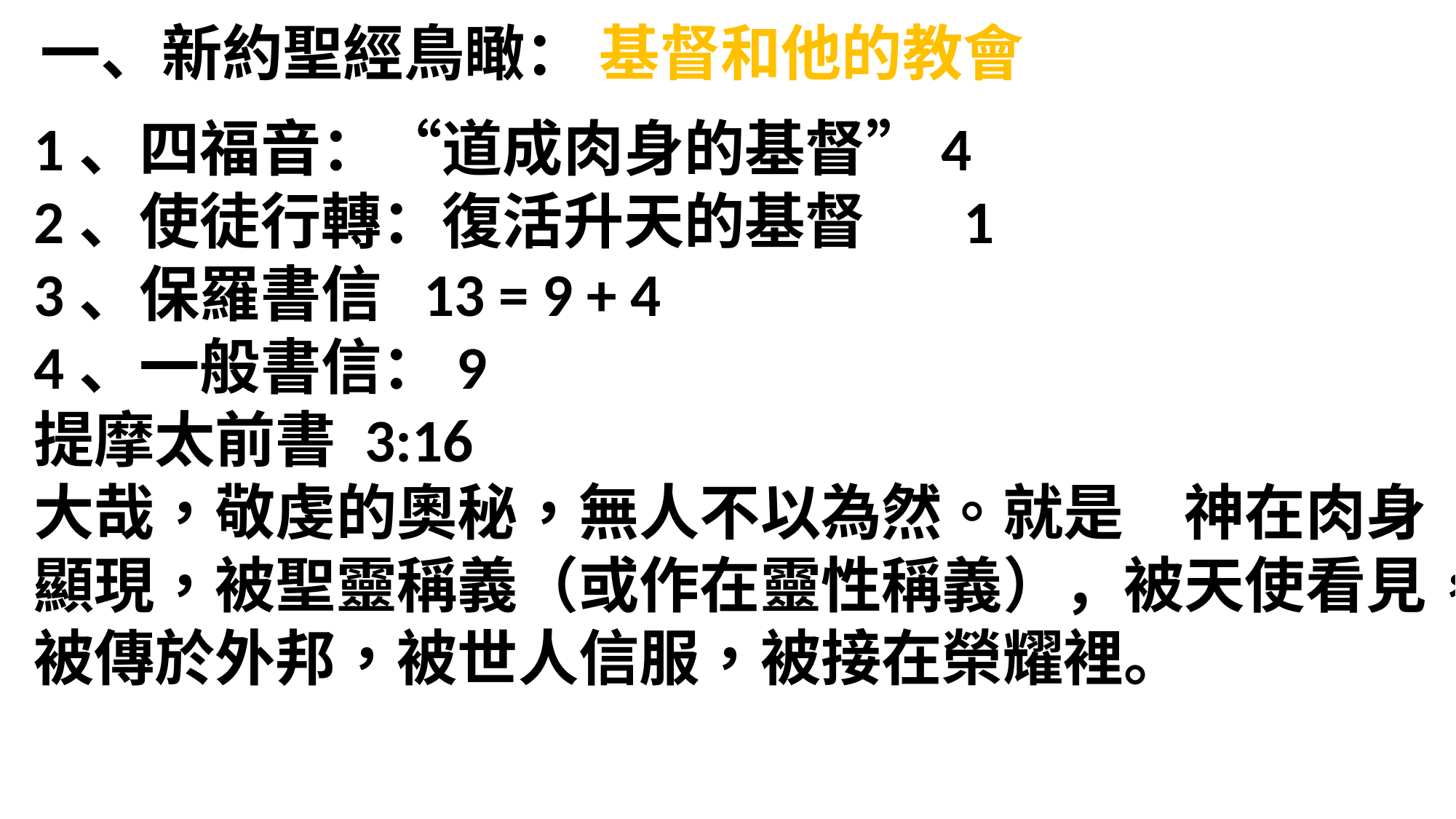

一、新約聖經鳥瞰： 基督和他的教會
1、四福音：“道成肉身的基督”4
2、使徒行轉：復活升天的基督      1
3、保羅書信  13 = 9 + 4
4、一般書信：9
提摩太前書 3:16
大哉，敬虔的奧秘，無人不以為然。就是　神在肉身顯現，被聖靈稱義（或作在靈性稱義），被天使看見，被傳於外邦，被世人信服，被接在榮耀裡。